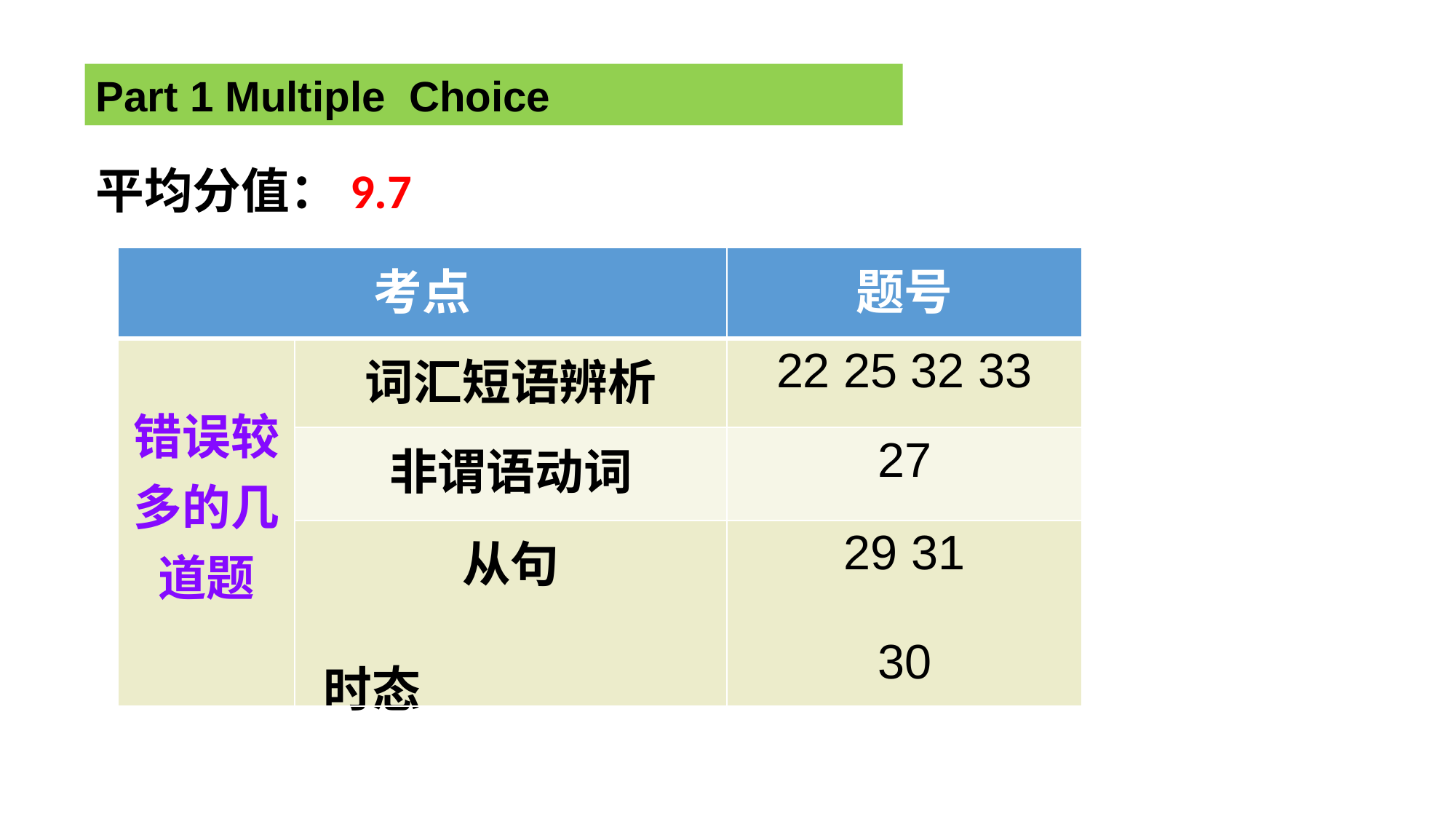

Part 1 Multiple  Choice
平均分值：9.7
| 考点 |  | 题号 |
| --- | --- | --- |
| 错误较多的几道题 | 词汇短语辨析 | 22 25 32 33 |
|  | 非谓语动词 | 27 |
|  | 从句 时态 | 29 31 30 |